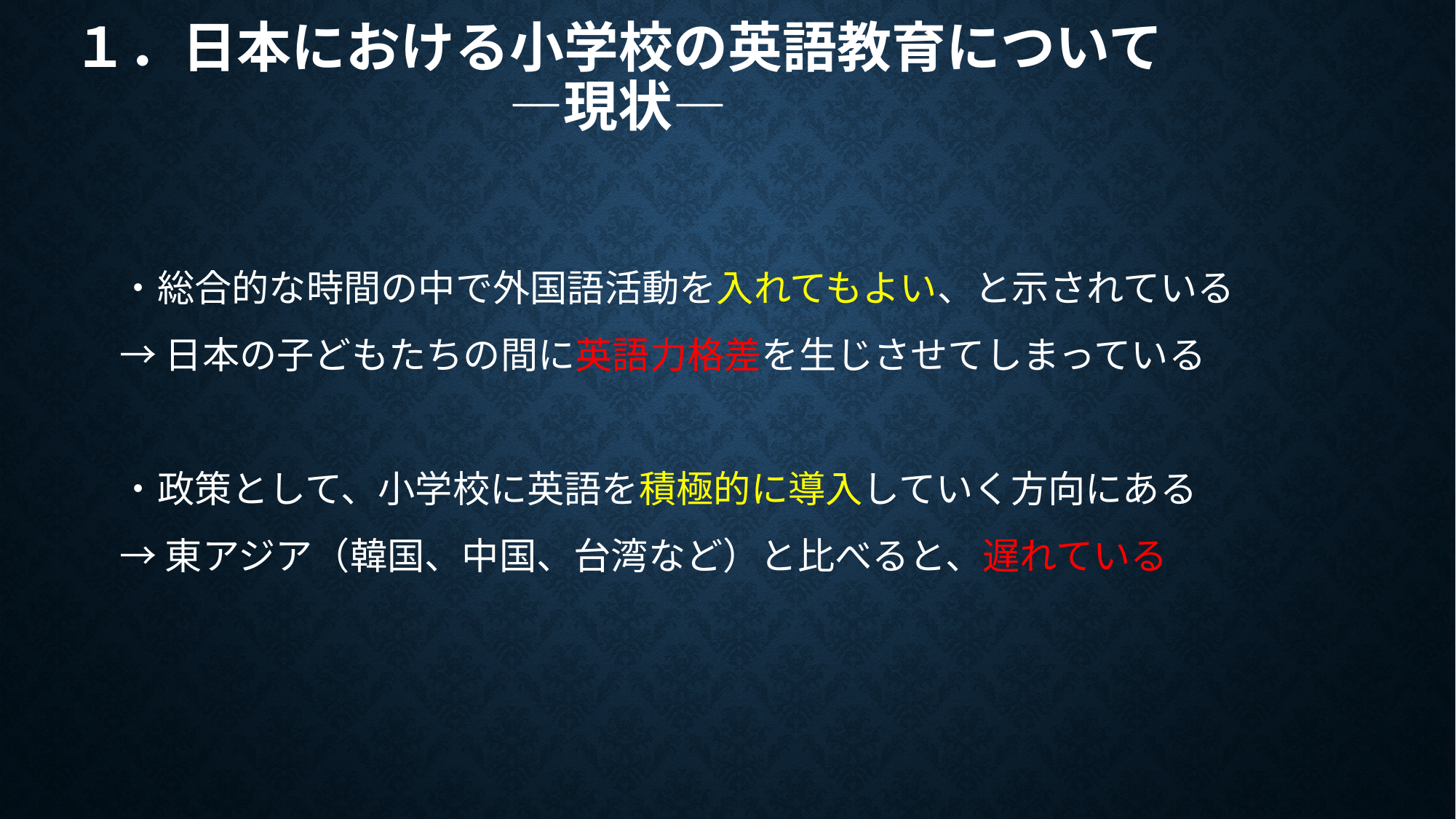

# １．日本における小学校の英語教育について ―現状―
・総合的な時間の中で外国語活動を入れてもよい、と示されている
→日本の子どもたちの間に英語力格差を生じさせてしまっている

・政策として、小学校に英語を積極的に導入していく方向にある
→東アジア（韓国、中国、台湾など）と比べると、遅れている